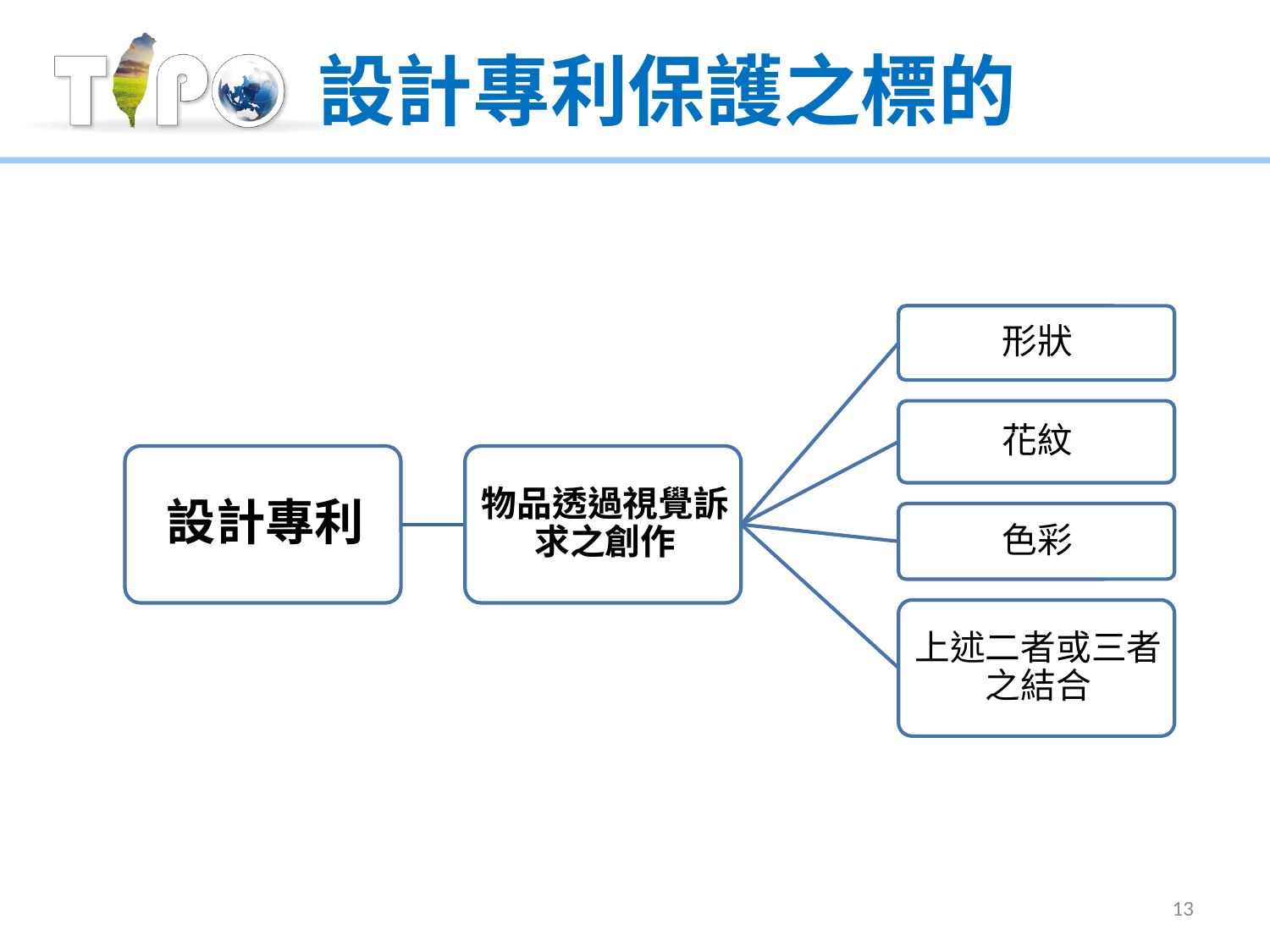

# 設計專利保護之標的
設計專利

物品透過視覺訴求之創作

形狀

花紋

色彩

上述二者或三者之結合
13